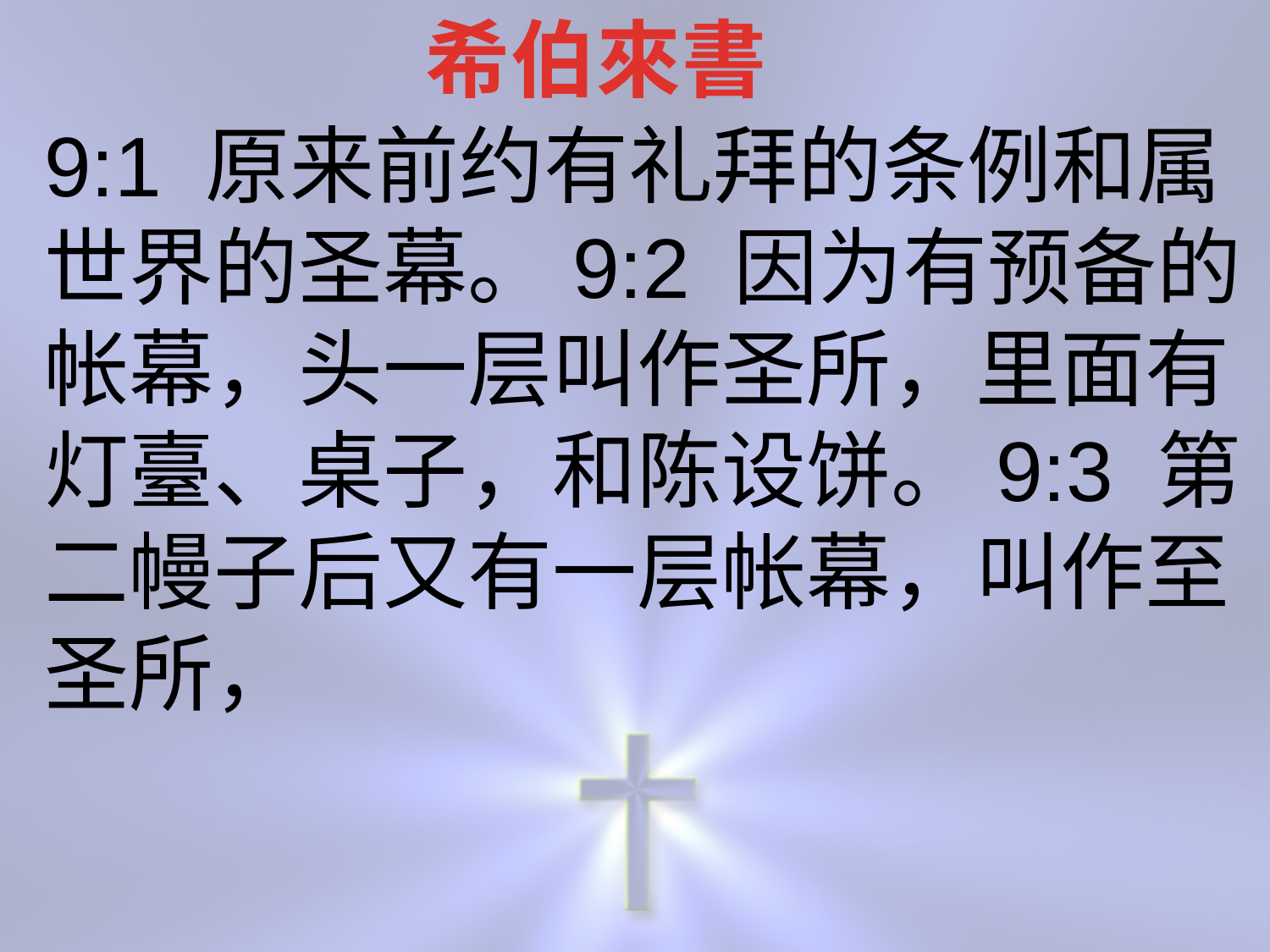

希伯來書
9:1 原来前约有礼拜的条例和属世界的圣幕。9:2 因为有预备的帐幕，头一层叫作圣所，里面有灯臺、桌子，和陈设饼。9:3 第二幔子后又有一层帐幕，叫作至圣所，